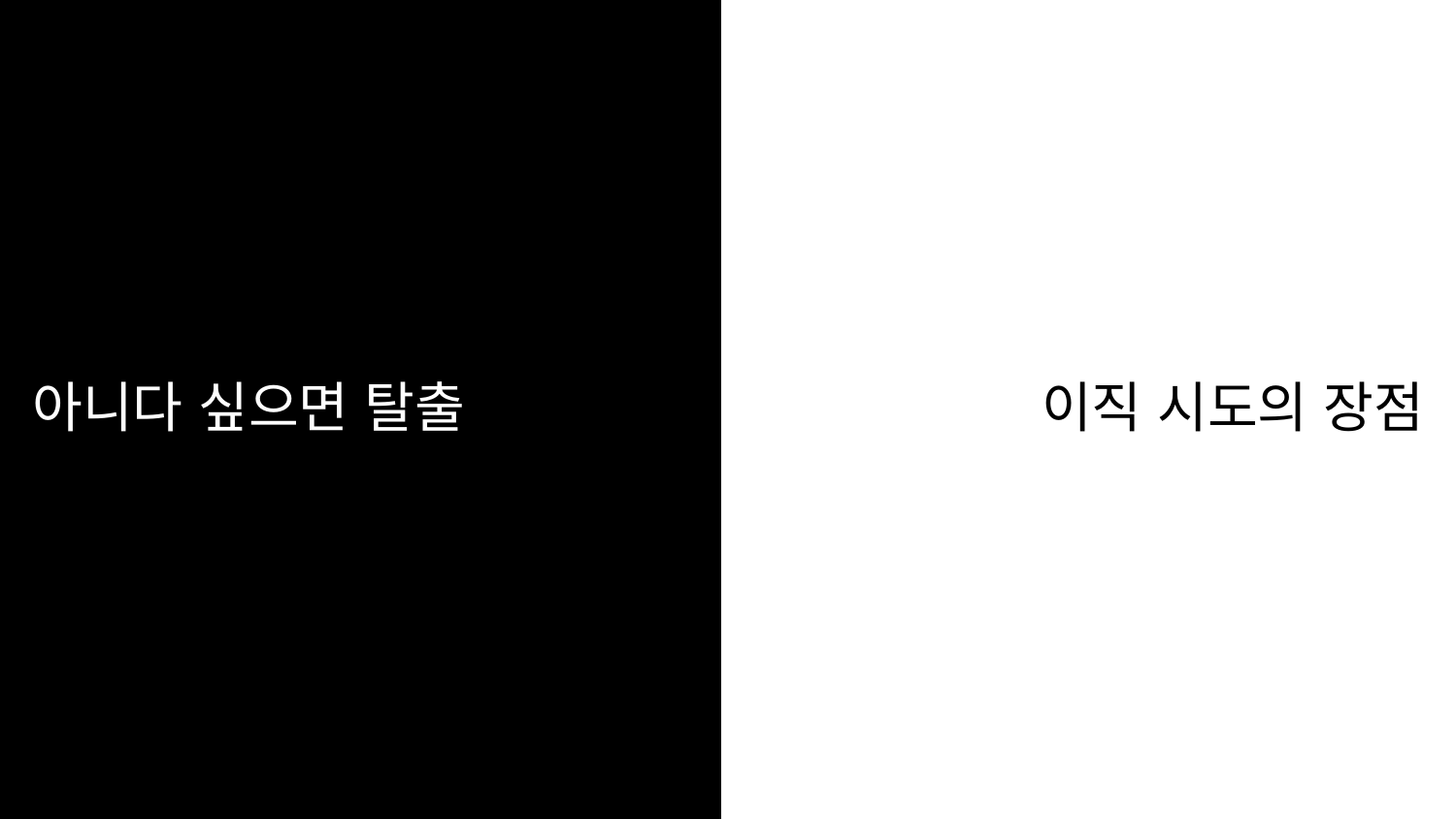

# 아니다 싶으면 탈출
이직 시도의 장점